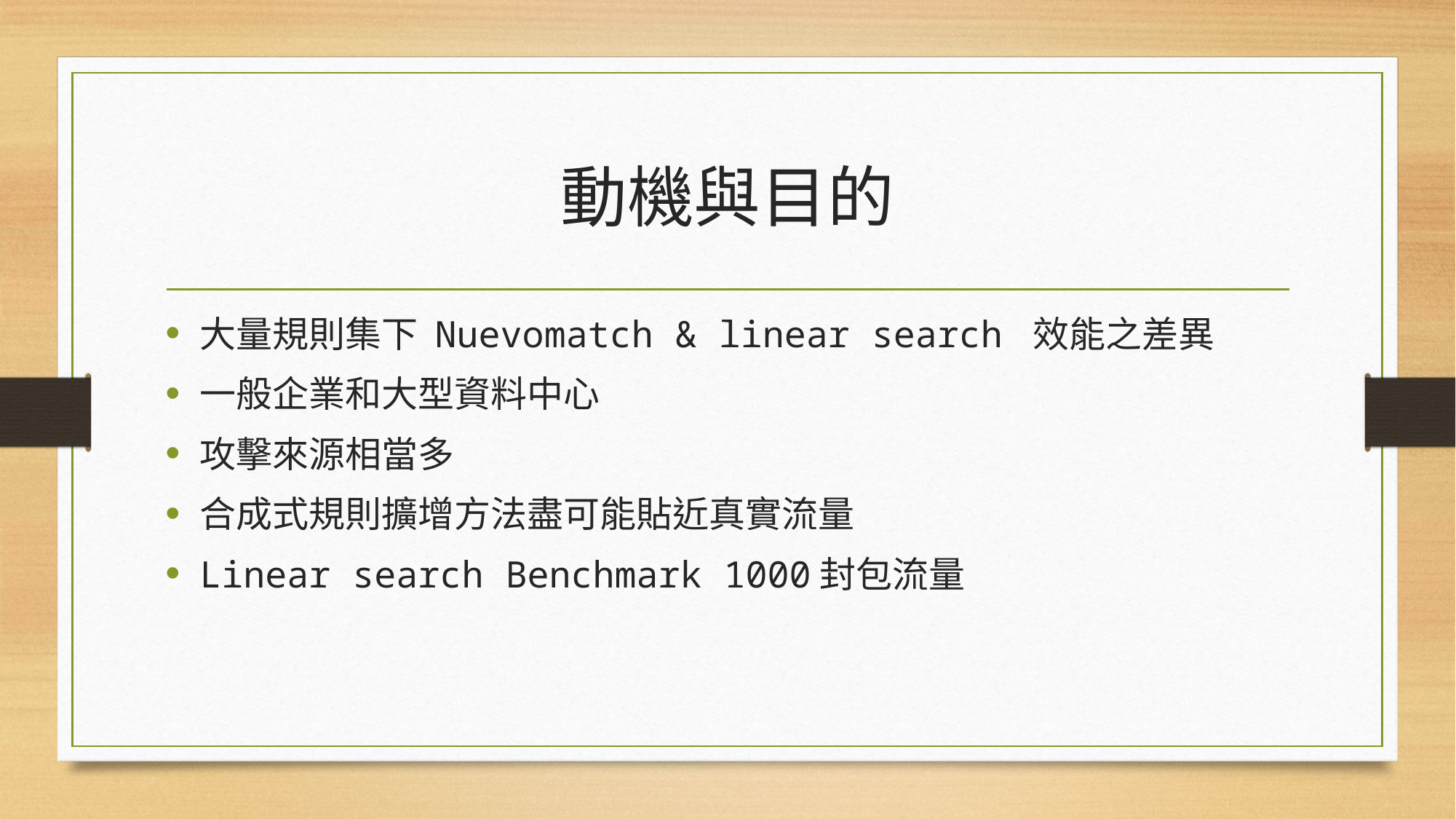

# 動機與目的
大量規則集下 Nuevomatch & linear search 效能之差異
一般企業和大型資料中心
攻擊來源相當多
合成式規則擴增方法盡可能貼近真實流量
Linear search Benchmark 1000封包流量